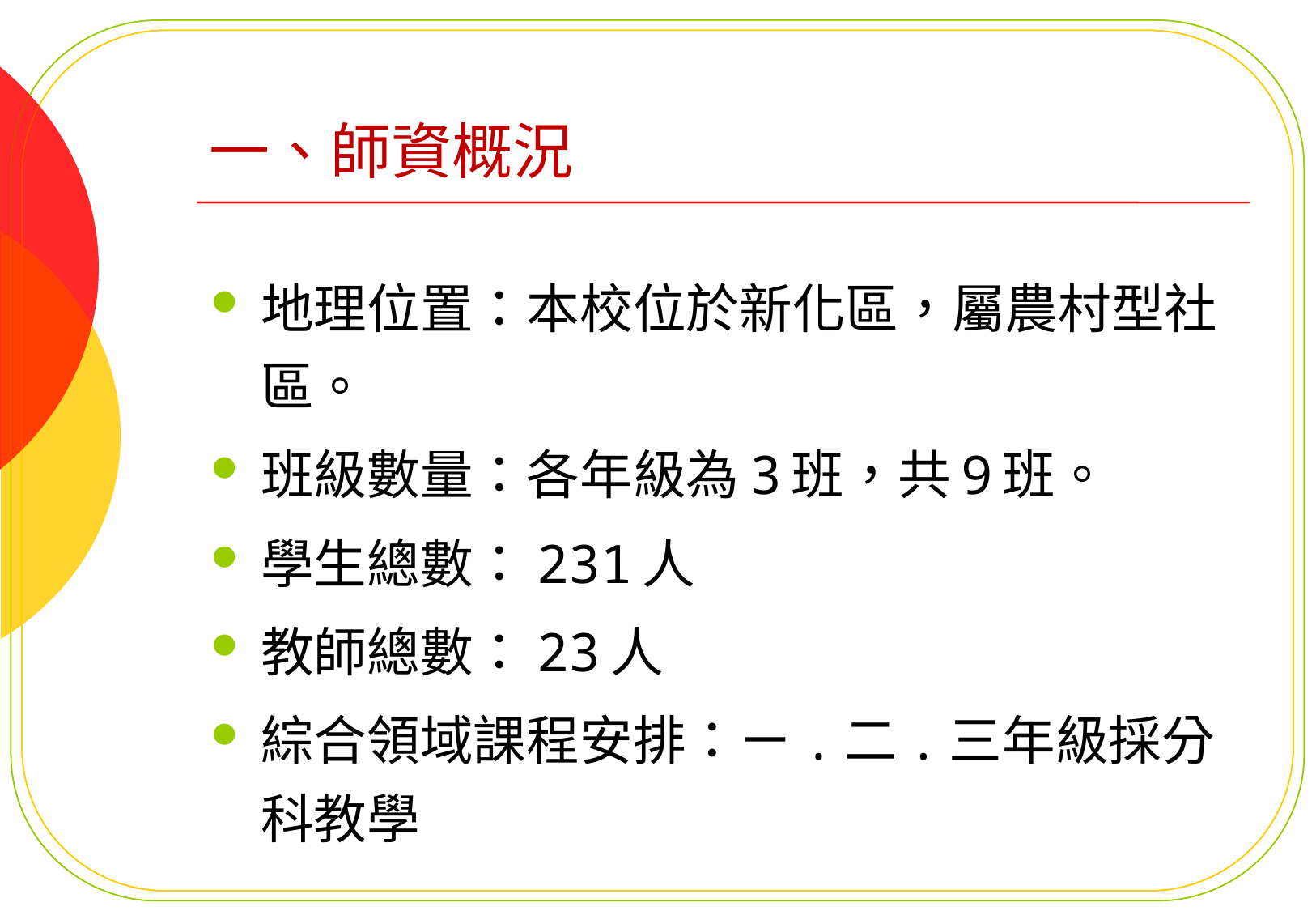

# 一、師資概況
地理位置：本校位於新化區，屬農村型社區。
班級數量：各年級為3班，共9班。
學生總數：231人
教師總數：23人
綜合領域課程安排：ㄧ.二.三年級採分科教學